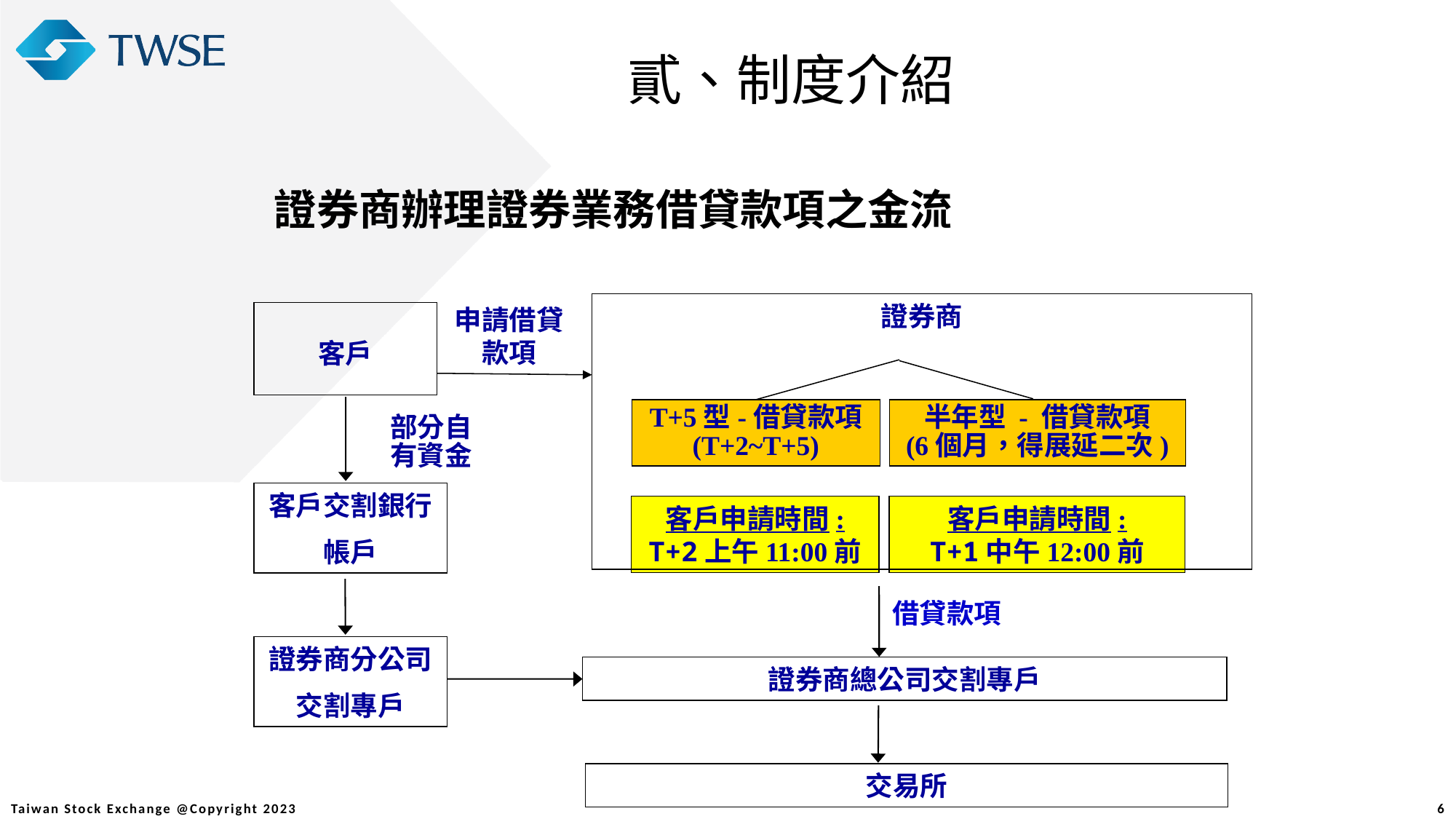

貳、制度介紹

證券商辦理證券業務借貸款項之金流
證券商

T+5型-借貸款項
(T+2~T+5)
半年型 - 借貸款項
(6個月，得展延二次)
客戶申請時間:
T+2上午11:00前
客戶申請時間:
T+1中午12:00前

                                                                                                                      借貸款項
申請借貸
款項

客戶

部分自
有資金
客戶交割銀行
帳戶

證券商分公司
交割專戶
證券商總公司交割專戶

交易所
6